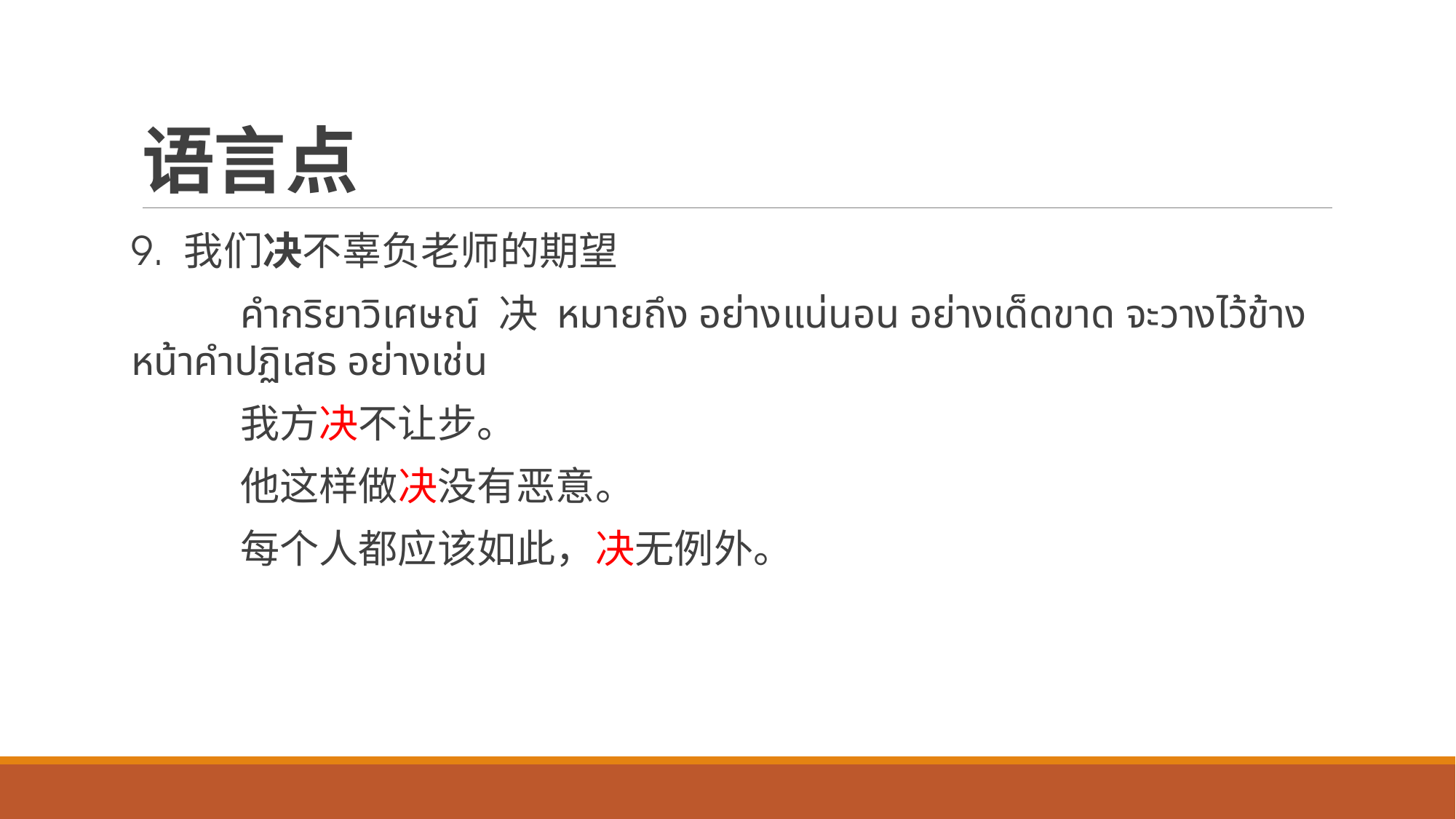

# 语言点
9. 我们决不辜负老师的期望
	คำกริยาวิเศษณ์ 决 หมายถึง อย่างแน่นอน อย่างเด็ดขาด จะวางไว้ข้างหน้าคำปฏิเสธ อย่างเช่น
	我方决不让步。
	他这样做决没有恶意。
	每个人都应该如此，决无例外。